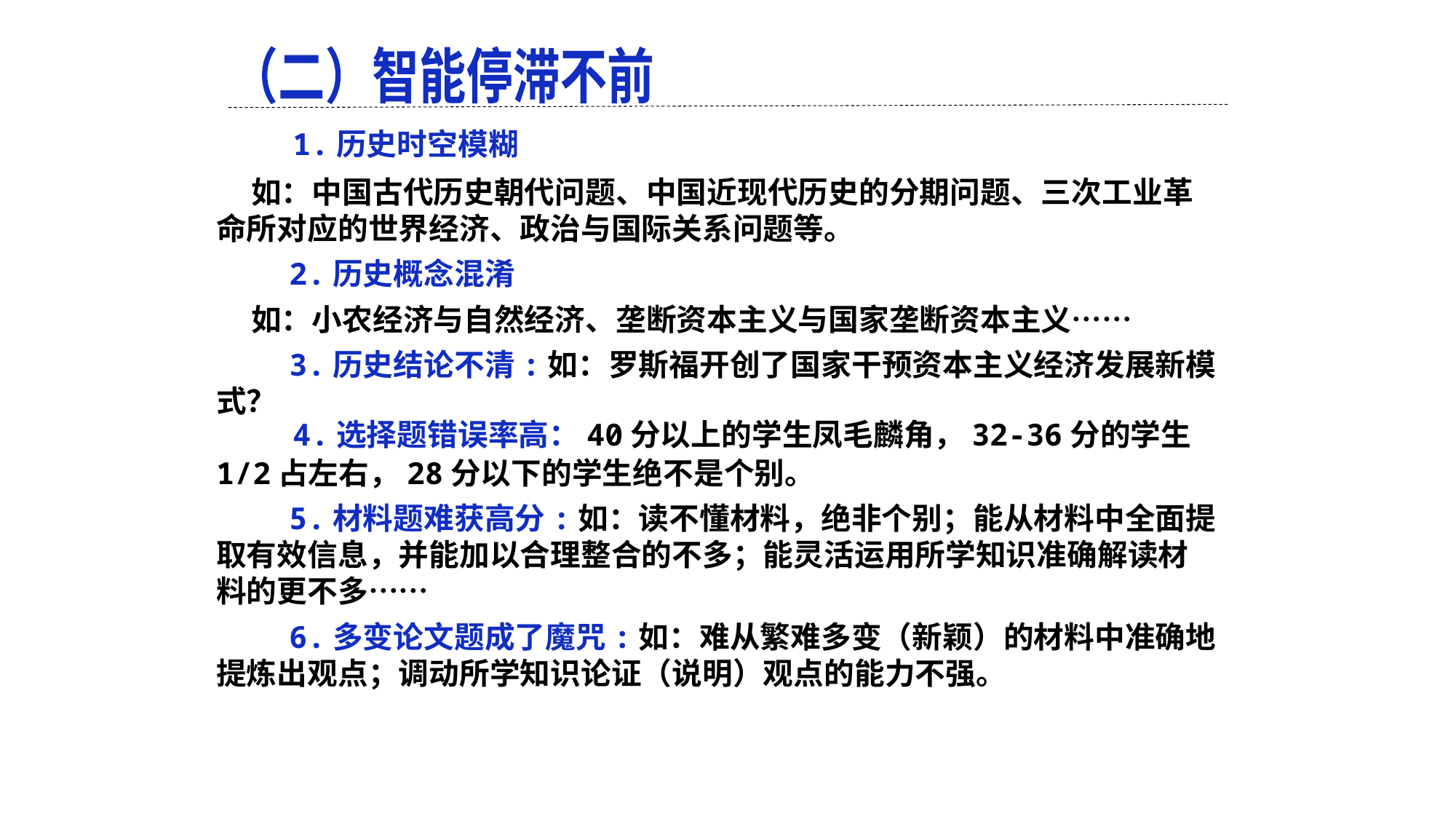

（二）智能停滞不前
   1.历史时空模糊
    如：中国古代历史朝代问题、中国近现代历史的分期问题、三次工业革命所对应的世界经济、政治与国际关系问题等。
    2.历史概念混淆
    如：小农经济与自然经济、垄断资本主义与国家垄断资本主义……
    3.历史结论不清:如：罗斯福开创了国家干预资本主义经济发展新模式？
   4.选择题错误率高：40分以上的学生凤毛麟角，32-36分的学生1/2占左右，28分以下的学生绝不是个别。
    5.材料题难获高分:如：读不懂材料，绝非个别；能从材料中全面提取有效信息，并能加以合理整合的不多；能灵活运用所学知识准确解读材料的更不多……
    6.多变论文题成了魔咒:如：难从繁难多变（新颖）的材料中准确地提炼出观点；调动所学知识论证（说明）观点的能力不强。